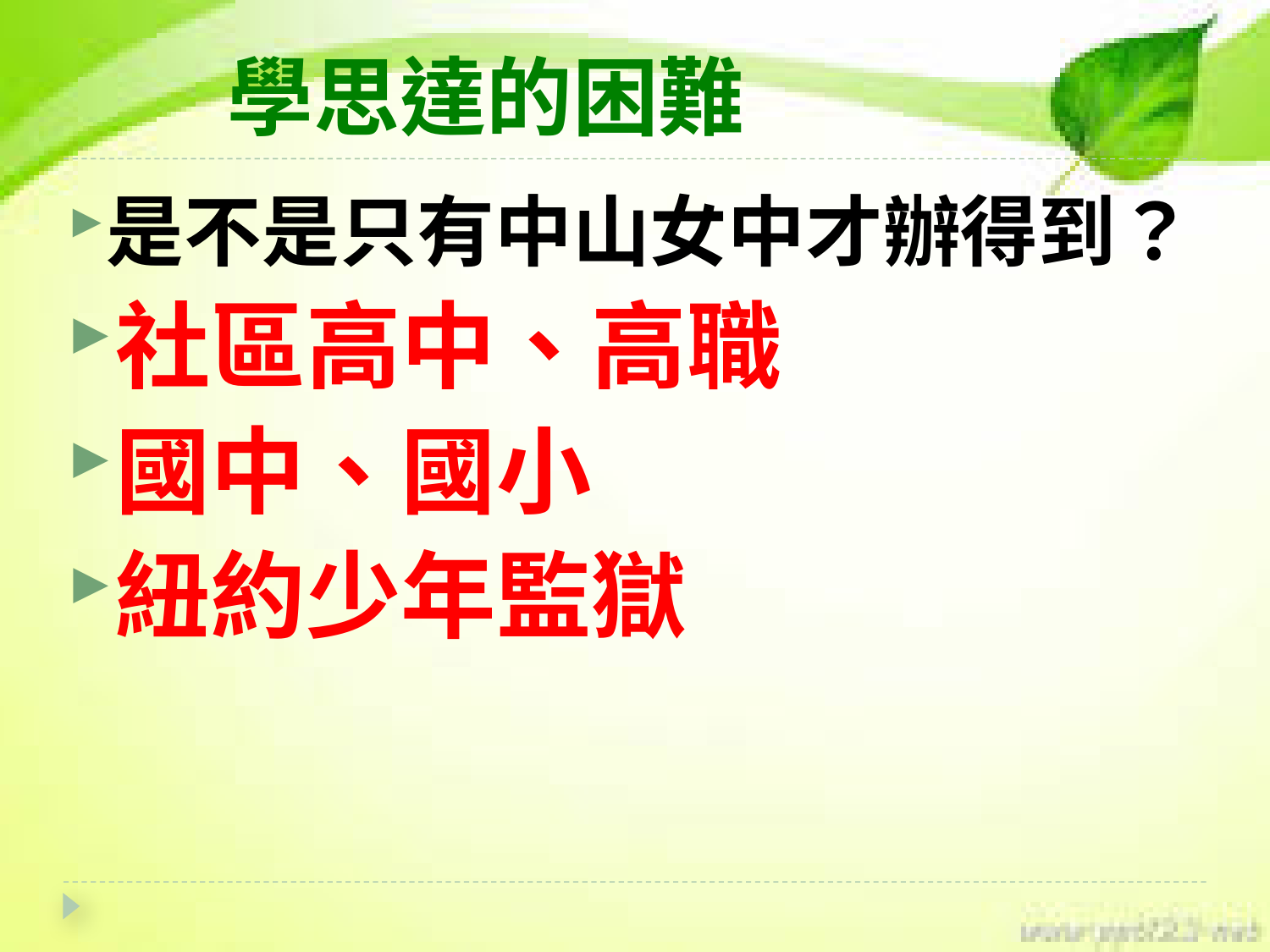

# 學思達的困難
是不是只有中山女中才辦得到？
社區高中、高職
國中、國小
紐約少年監獄